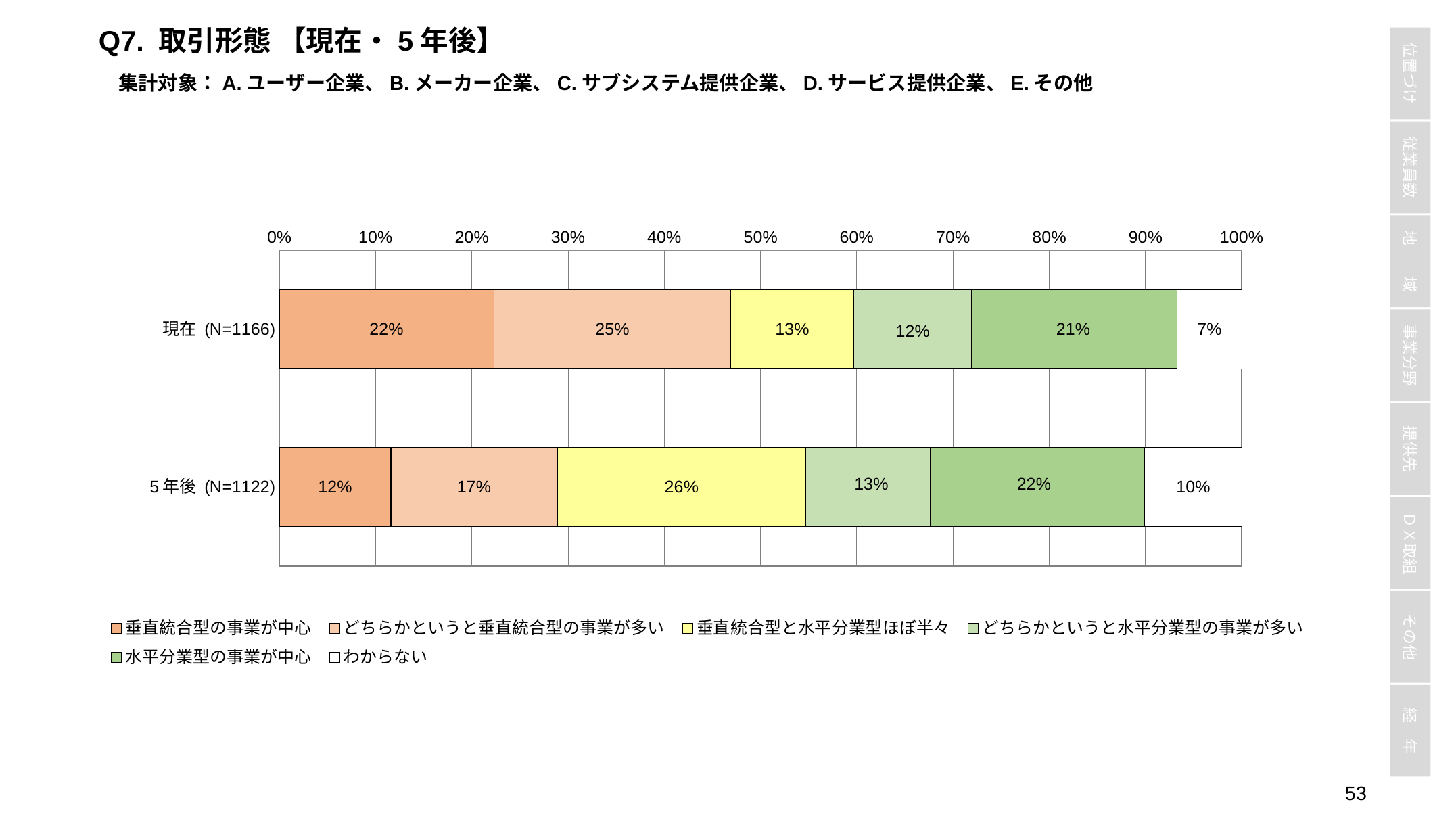

Q7. 取引形態 【現在・5年後】
集計対象：A.ユーザー企業、B.メーカー企業、C.サブシステム提供企業、D.サービス提供企業、E.その他

### Chart

| Category | 垂直統合型の事業が中心 | どちらかというと垂直統合型の事業が多い | 垂直統合型と水平分業型ほぼ半々 | どちらかというと水平分業型の事業が多い | 水平分業型の事業が中心 | わからない |
|---|---|---|---|---|---|---|
| 現在 (N=1166) | 0.22298456260720412 | 0.24614065180102915 | 0.12778730703259006 | 0.12264150943396226 | 0.21355060034305318 | 0.06689536878216124 |
| 5年後 (N=1122) | 0.11586452762923351 | 0.17290552584670232 | 0.25846702317290554 | 0.12923351158645277 | 0.22281639928698752 | 0.10071301247771836 |
53